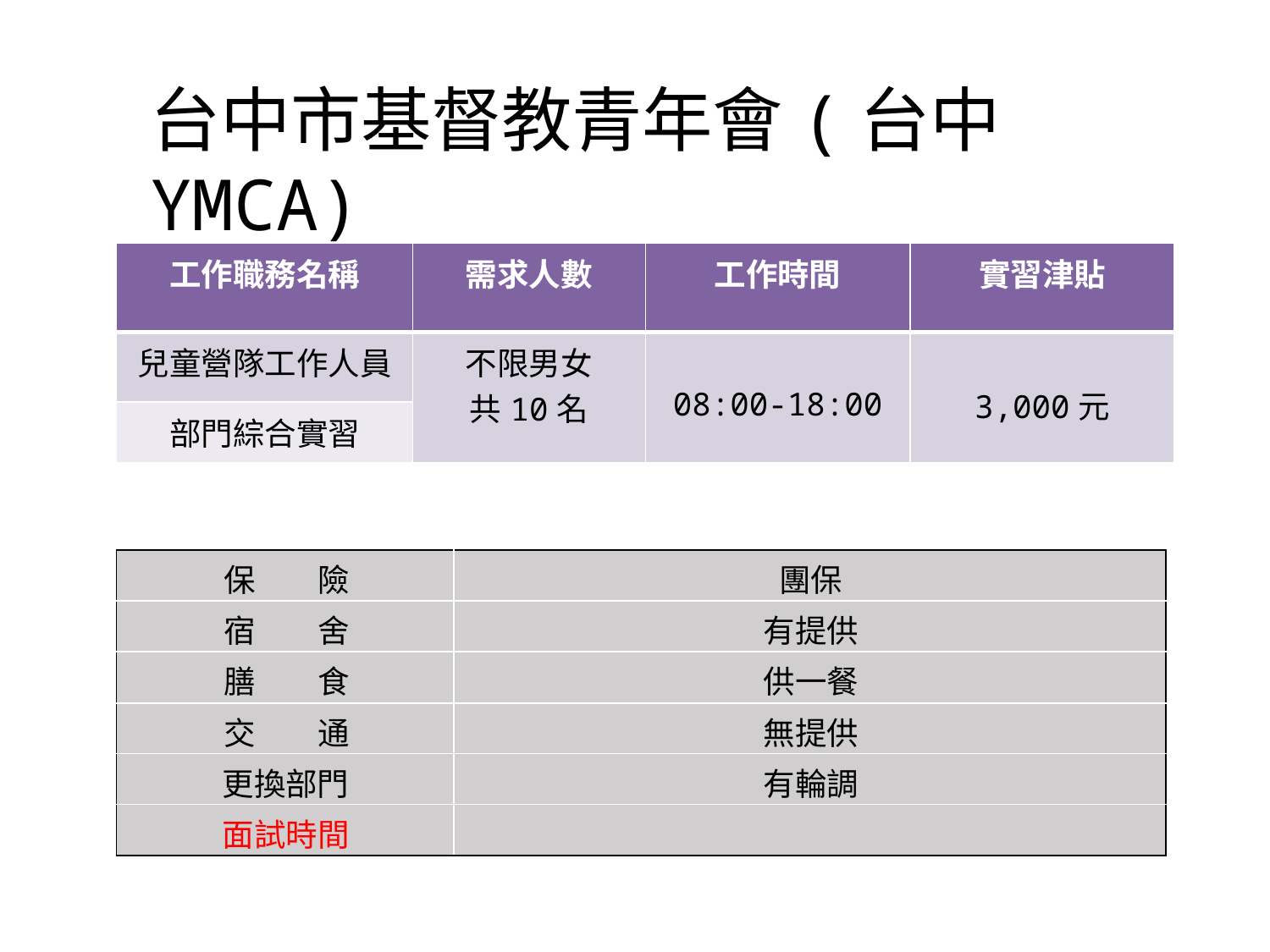

# 台中市基督教青年會(台中YMCA)
| 工作職務名稱 | 需求人數 | 工作時間 | 實習津貼 |
| --- | --- | --- | --- |
| 兒童營隊工作人員 | 不限男女 共10名 | 08:00-18:00 | 3,000元 |
| 部門綜合實習 |  |  |  |
| 保 | 險 | 團保 |
| --- | --- | --- |
| 宿 | 舍 | 有提供 |
| 膳 | 食 | 供一餐 |
| 交 | 通 | 無提供 |
| 更換部門 |  | 有輪調 |
| 面試時間 |  |  |